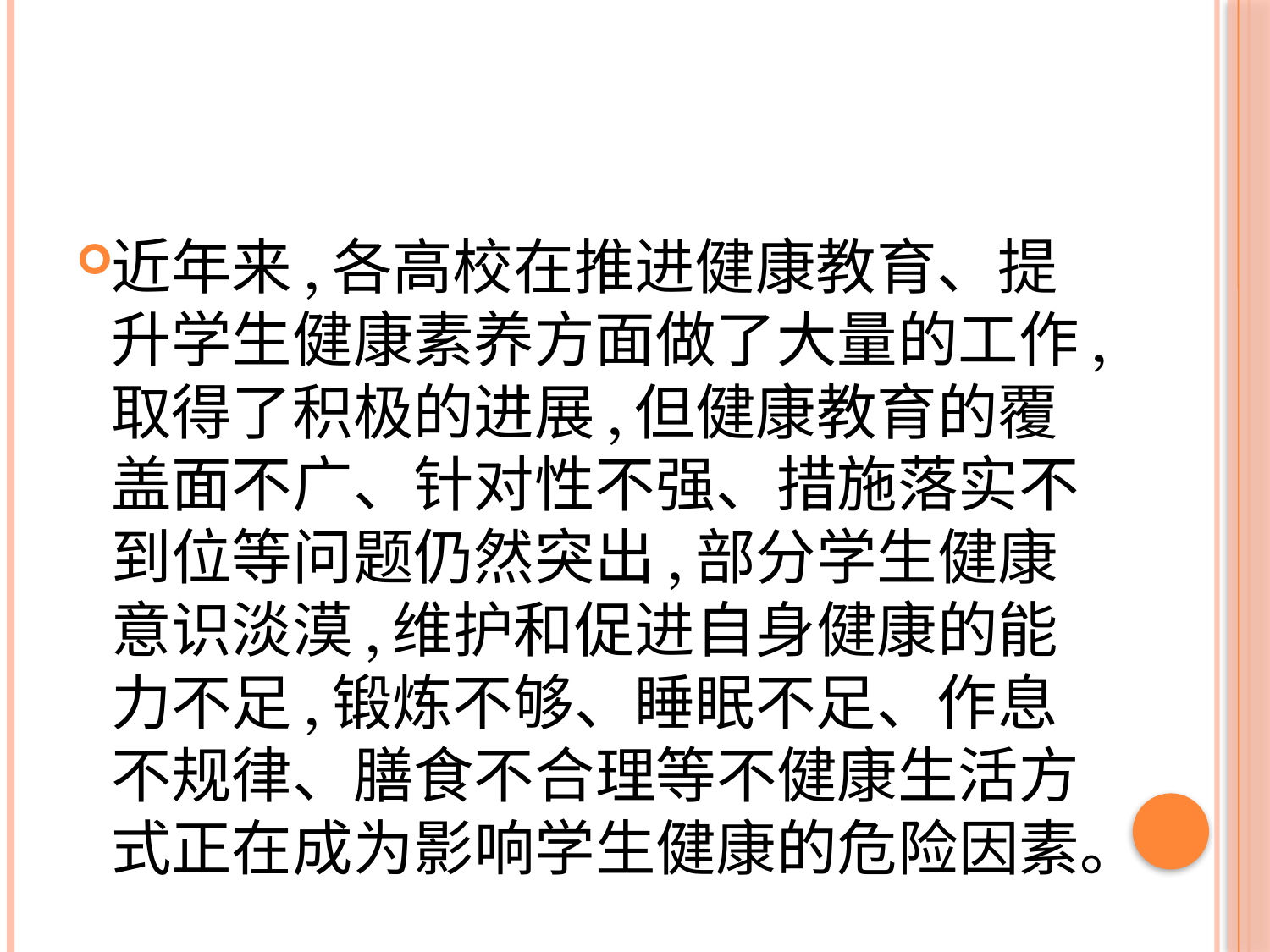

#
近年来,各高校在推进健康教育、提升学生健康素养方面做了大量的工作,取得了积极的进展,但健康教育的覆盖面不广、针对性不强、措施落实不到位等问题仍然突出,部分学生健康意识淡漠,维护和促进自身健康的能力不足,锻炼不够、睡眠不足、作息不规律、膳食不合理等不健康生活方式正在成为影响学生健康的危险因素。